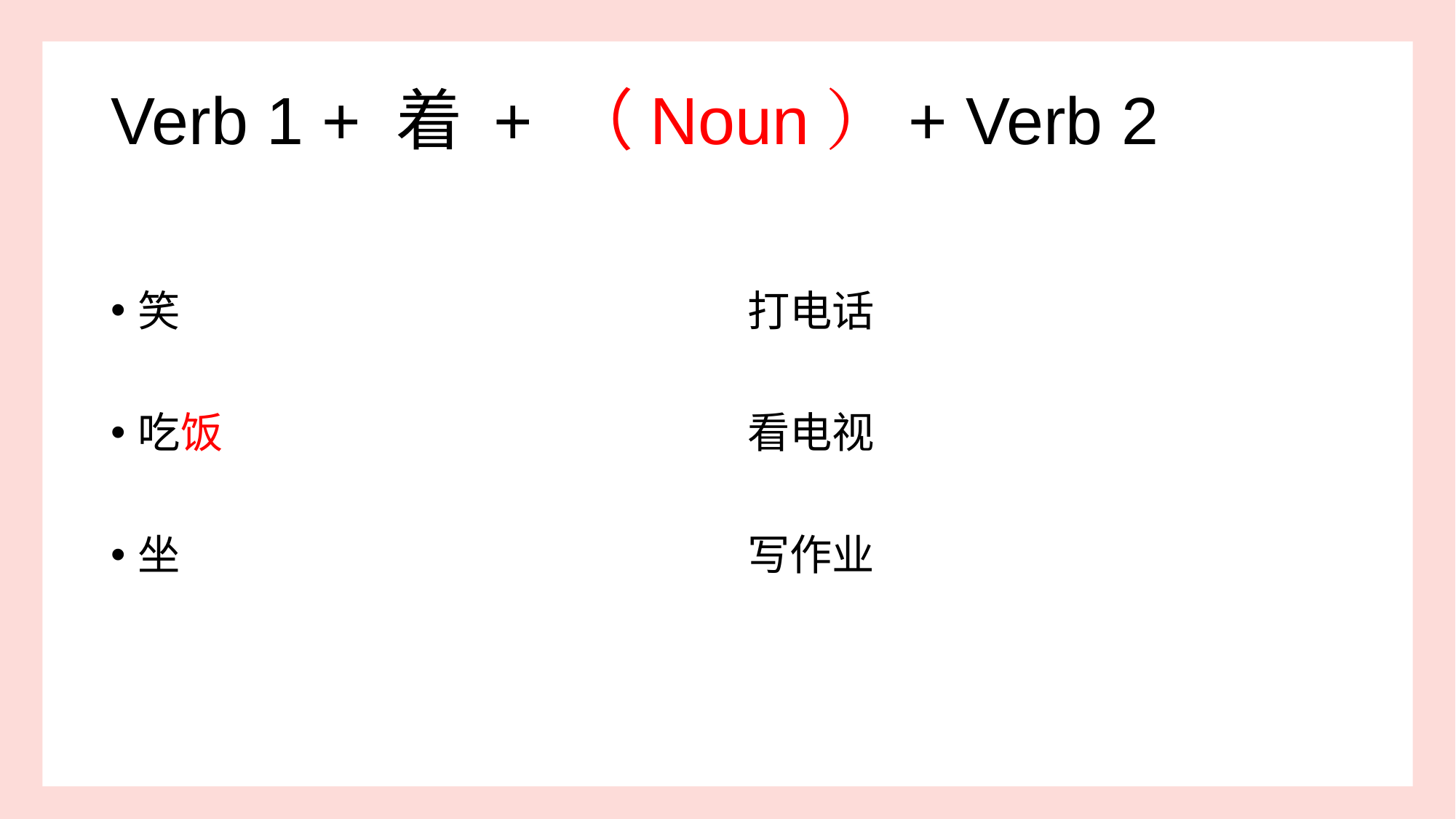

# Verb 1 + 着 + （Noun）+ Verb 2

笑

吃饭

坐

打电话

看电视

写作业